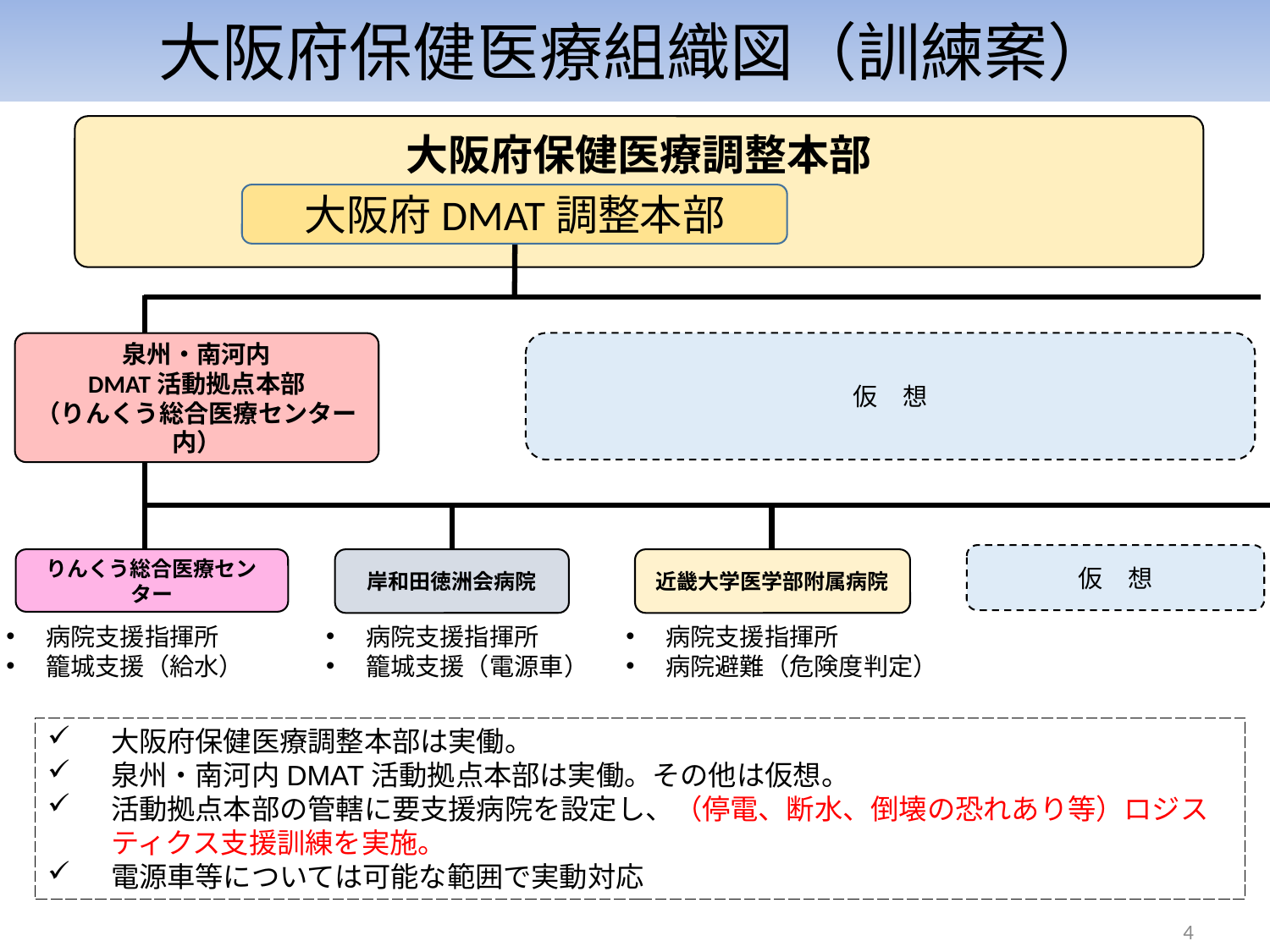

大阪府保健医療組織図（訓練案）

大阪府保健医療調整本部

大阪府DMAT調整本部
仮　想
泉州・南河内
DMAT活動拠点本部
（りんくう総合医療センター内）
仮　想
りんくう総合医療センター
近畿大学医学部附属病院
岸和田徳洲会病院
病院支援指揮所
籠城支援（給水）
病院支援指揮所
籠城支援（電源車）
病院支援指揮所
病院避難（危険度判定）
大阪府保健医療調整本部は実働。
泉州・南河内DMAT活動拠点本部は実働。その他は仮想。
活動拠点本部の管轄に要支援病院を設定し、（停電、断水、倒壊の恐れあり等）ロジスティクス支援訓練を実施。
電源車等については可能な範囲で実動対応
4